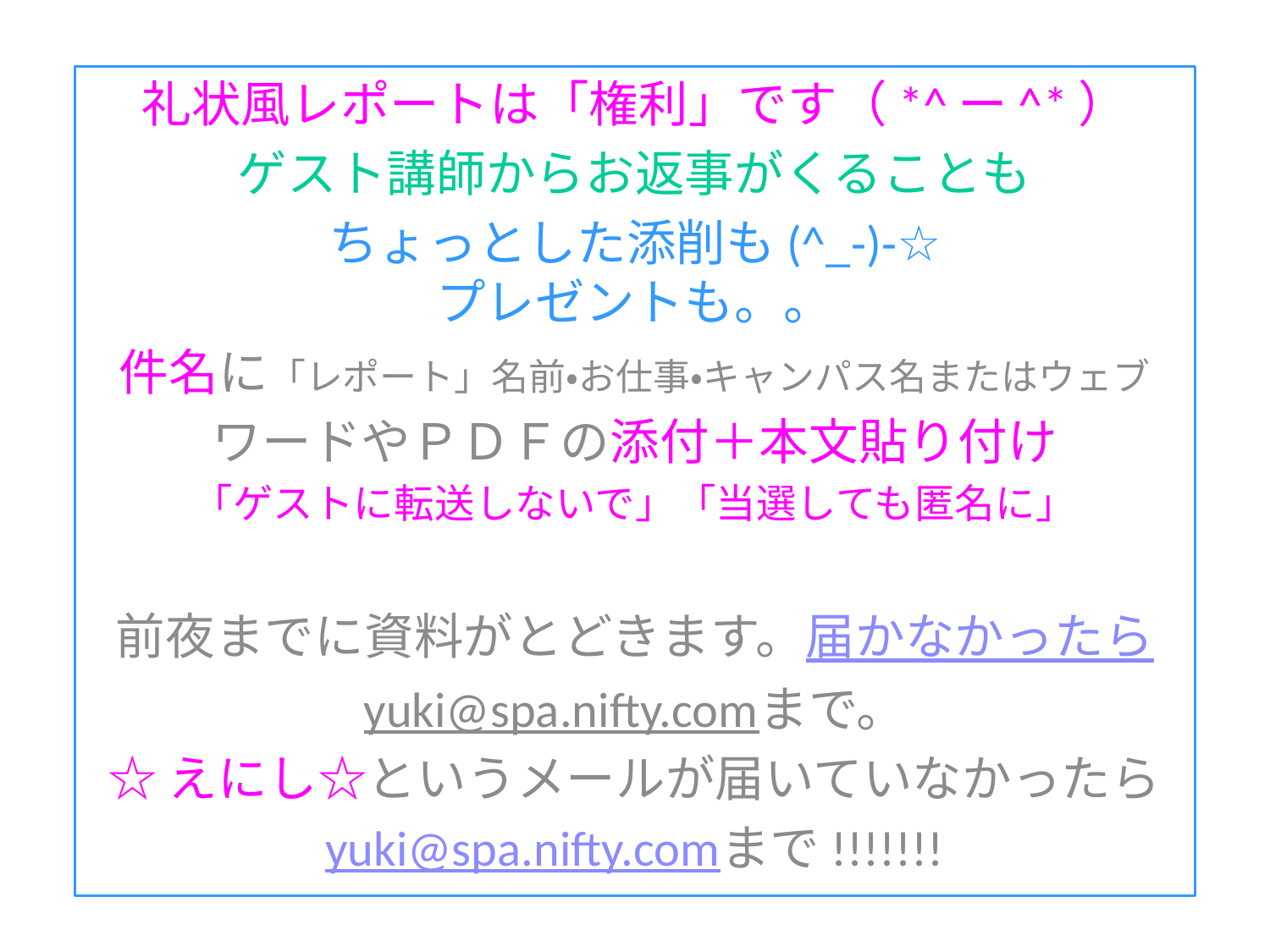

礼状風レポートは「権利」です（*^ー^*）
ゲスト講師からお返事がくることも
ちょっとした添削も(^_-)-☆
プレゼントも。。
件名に「レポート」名前・お仕事・キャンパス名またはウェブ
ワードやＰＤＦの添付＋本文貼り付け
「ゲストに転送しないで」「当選しても匿名に」

前夜までに資料がとどきます。届かなかったらyuki@spa.nifty.comまで。
☆えにし☆というメールが届いていなかったら
yuki@spa.nifty.comまで!!!!!!!